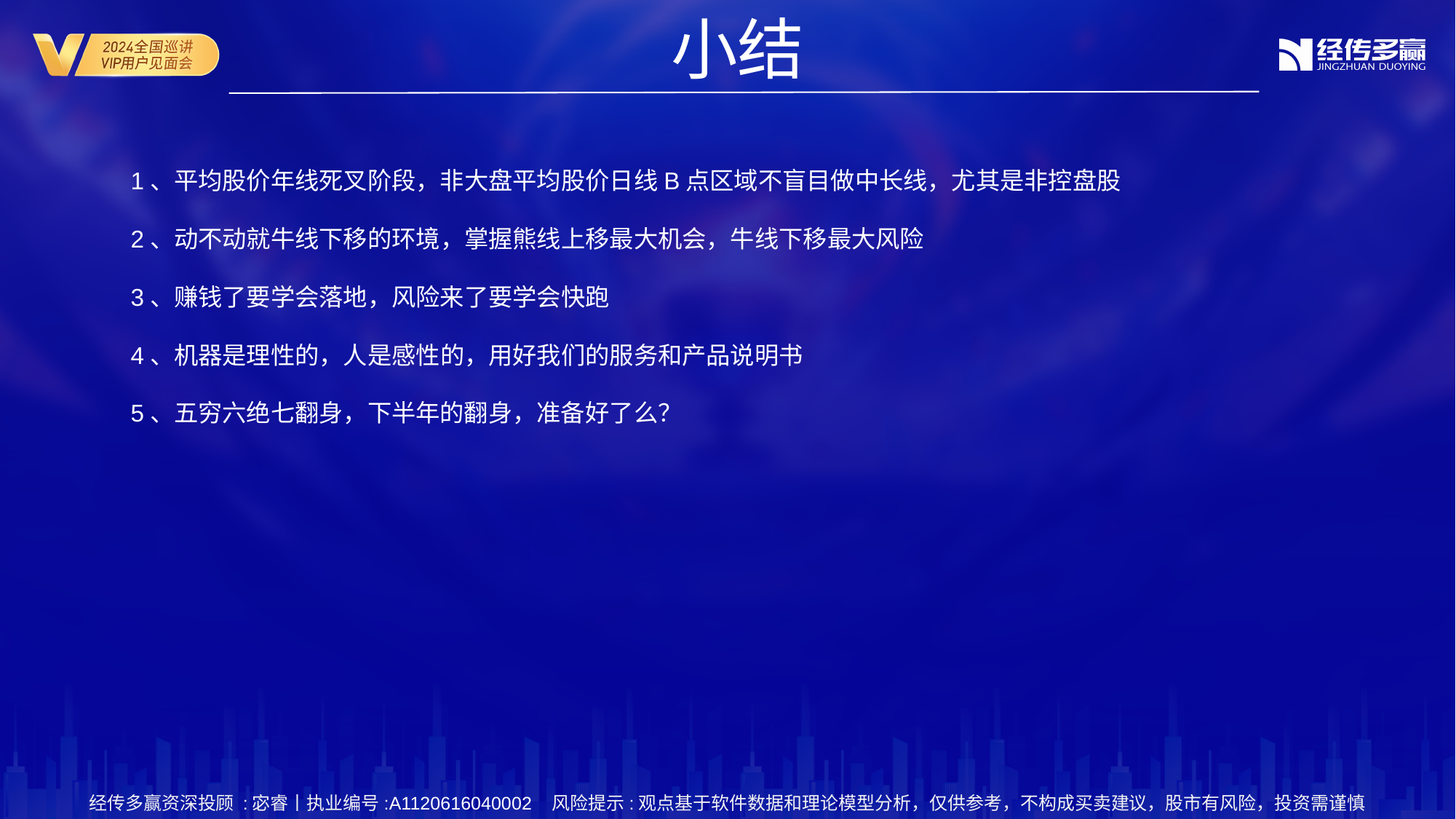

小结
1、平均股价年线死叉阶段，非大盘平均股价日线B点区域不盲目做中长线，尤其是非控盘股

2、动不动就牛线下移的环境，掌握熊线上移最大机会，牛线下移最大风险

3、赚钱了要学会落地，风险来了要学会快跑

4、机器是理性的，人是感性的，用好我们的服务和产品说明书

5、五穷六绝七翻身，下半年的翻身，准备好了么？
经传多赢资深投顾 :宓睿丨执业编号:A1120616040002   风险提示:观点基于软件数据和理论模型分析，仅供参考，不构成买卖建议，股市有风险，投资需谨慎